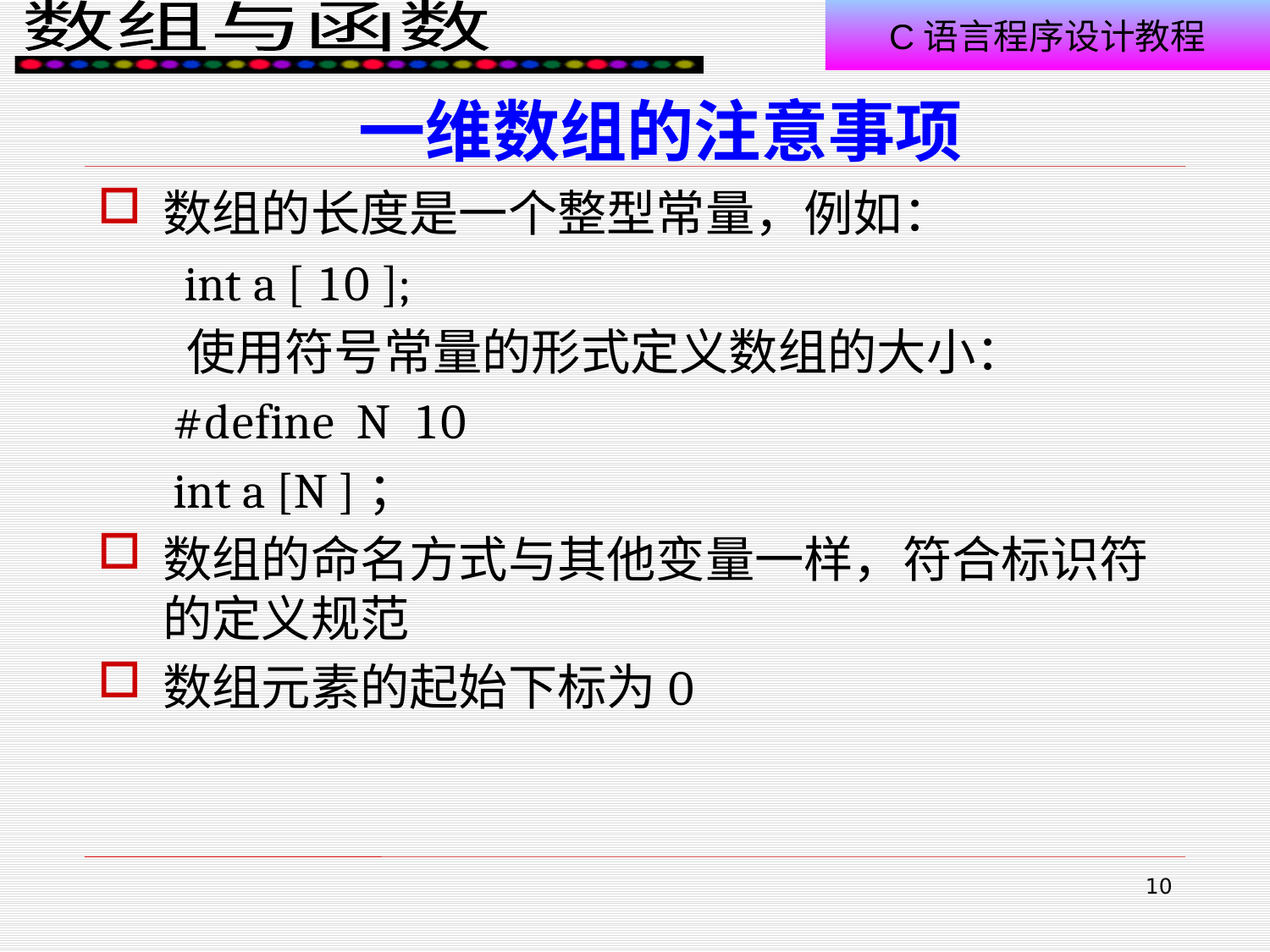

# 一维数组的注意事项
数组的长度是一个整型常量，例如：
        int a [ 10 ];
       使用符号常量的形式定义数组的大小：
       #define  N  10
       int a [N ]；
数组的命名方式与其他变量一样，符合标识符的定义规范
数组元素的起始下标为0
10